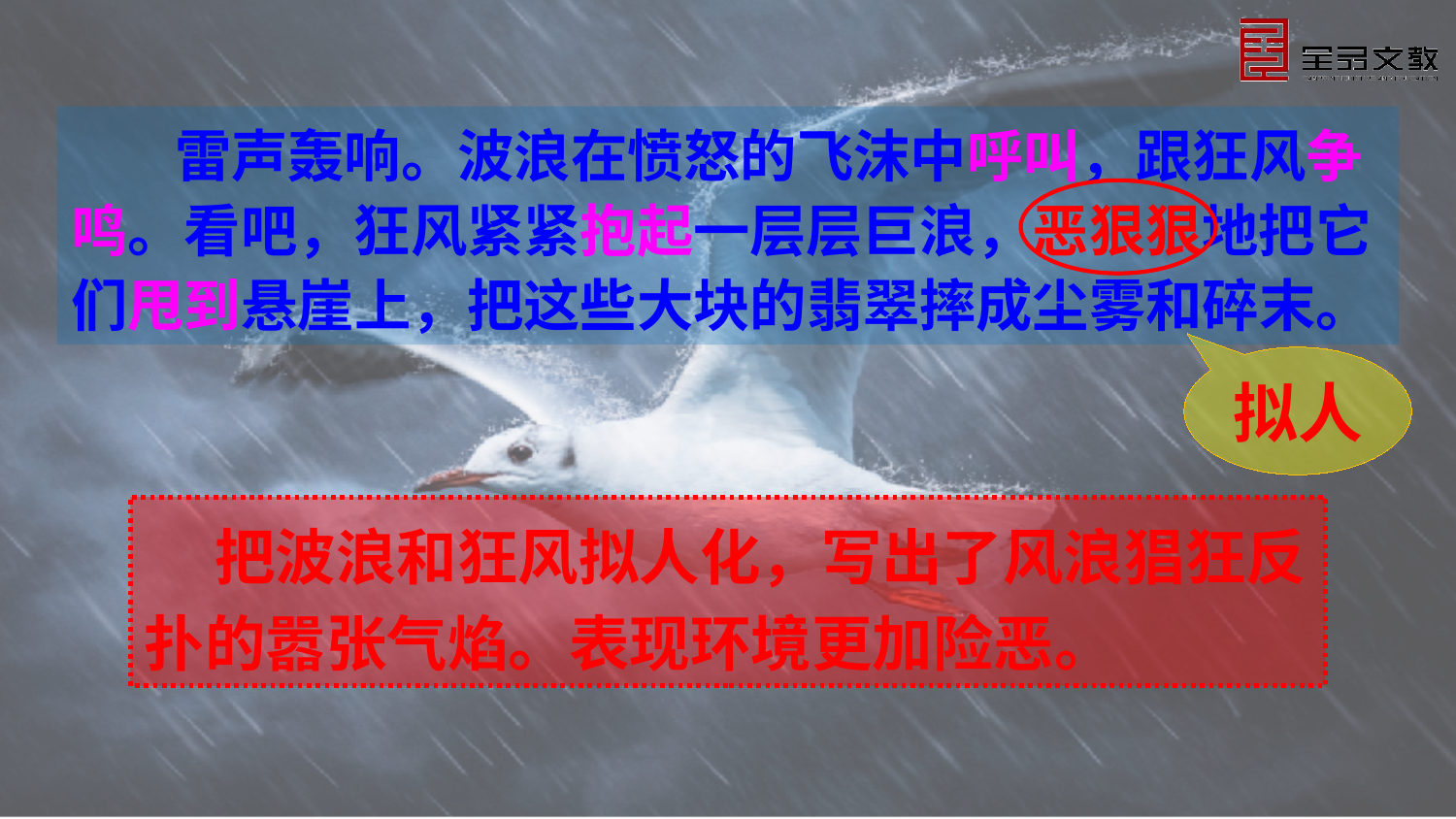

雷声轰响。波浪在愤怒的飞沫中呼叫，跟狂风争鸣。看吧，狂风紧紧抱起一层层巨浪，恶狠狠地把它们甩到悬崖上，把这些大块的翡翠摔成尘雾和碎末。

拟人
    把波浪和狂风拟人化，写出了风浪猖狂反扑的嚣张气焰。表现环境更加险恶。